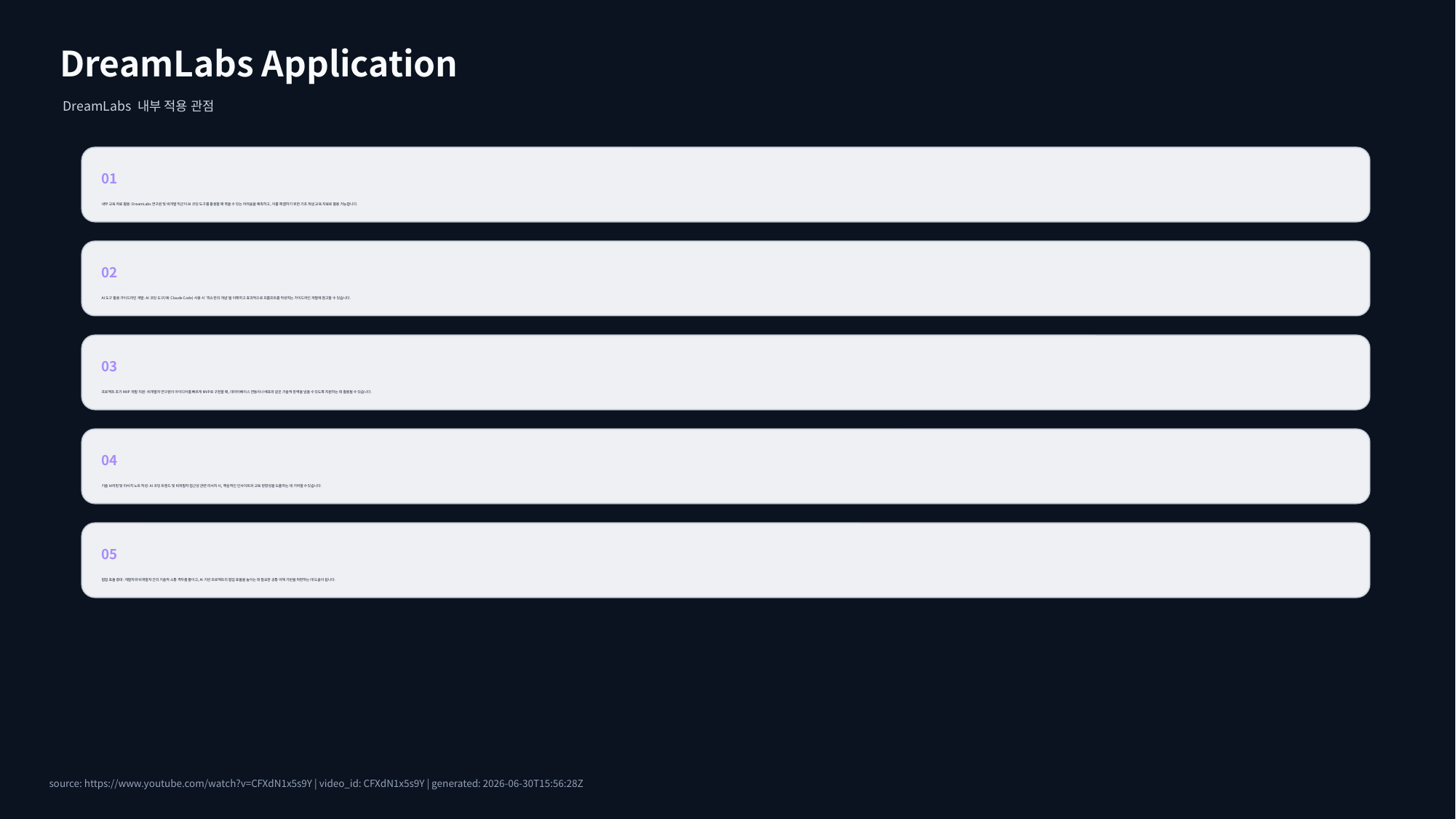

DreamLabs Application
DreamLabs 내부 적용 관점

01
내부 교육 자료 활용: DreamLabs 연구원 및 비개발 직군이 AI 코딩 도구를 활용할 때 겪을 수 있는 어려움을 예측하고, 이를 해결하기 위한 기초 개념 교육 자료로 활용 가능합니다.

02
AI 도구 활용 가이드라인 개발: AI 코딩 도구(예: Claude Code) 사용 시 '최소한의 개념'을 이해하고 효과적으로 프롬프트를 작성하는 가이드라인 개발에 참고할 수 있습니다.

03
프로젝트 초기 MVP 개발 지원: 비개발자 연구원이 아이디어를 빠르게 MVP로 구현할 때, 데이터베이스 연동이나 배포와 같은 기술적 장벽을 넘을 수 있도록 지원하는 데 활용될 수 있습니다.

04
기술 브리핑 및 리서치 노트 작성: AI 코딩 트렌드 및 비개발자 접근성 관련 리서치 시, 핵심적인 인사이트와 교육 방향성을 도출하는 데 기여할 수 있습니다.

05
협업 효율 증대: 개발자와 비개발자 간의 기술적 소통 격차를 줄이고, AI 기반 프로젝트의 협업 효율을 높이는 데 필요한 공통 이해 기반을 마련하는 데 도움이 됩니다.
source: https://www.youtube.com/watch?v=CFXdN1x5s9Y | video_id: CFXdN1x5s9Y | generated: 2026-06-30T15:56:28Z